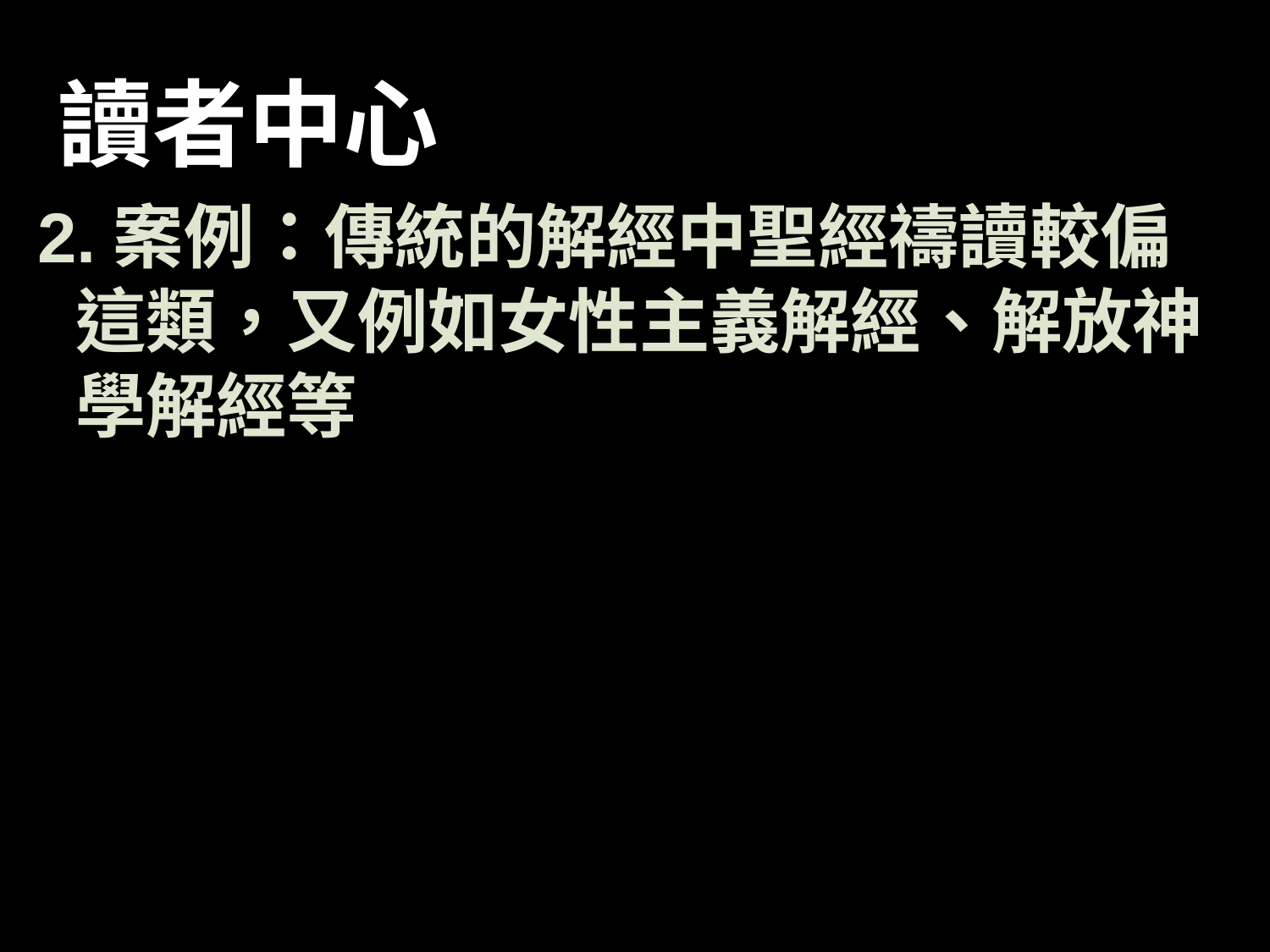

# 讀者中心
2.案例：傳統的解經中聖經禱讀較偏這類，又例如女性主義解經、解放神學解經等